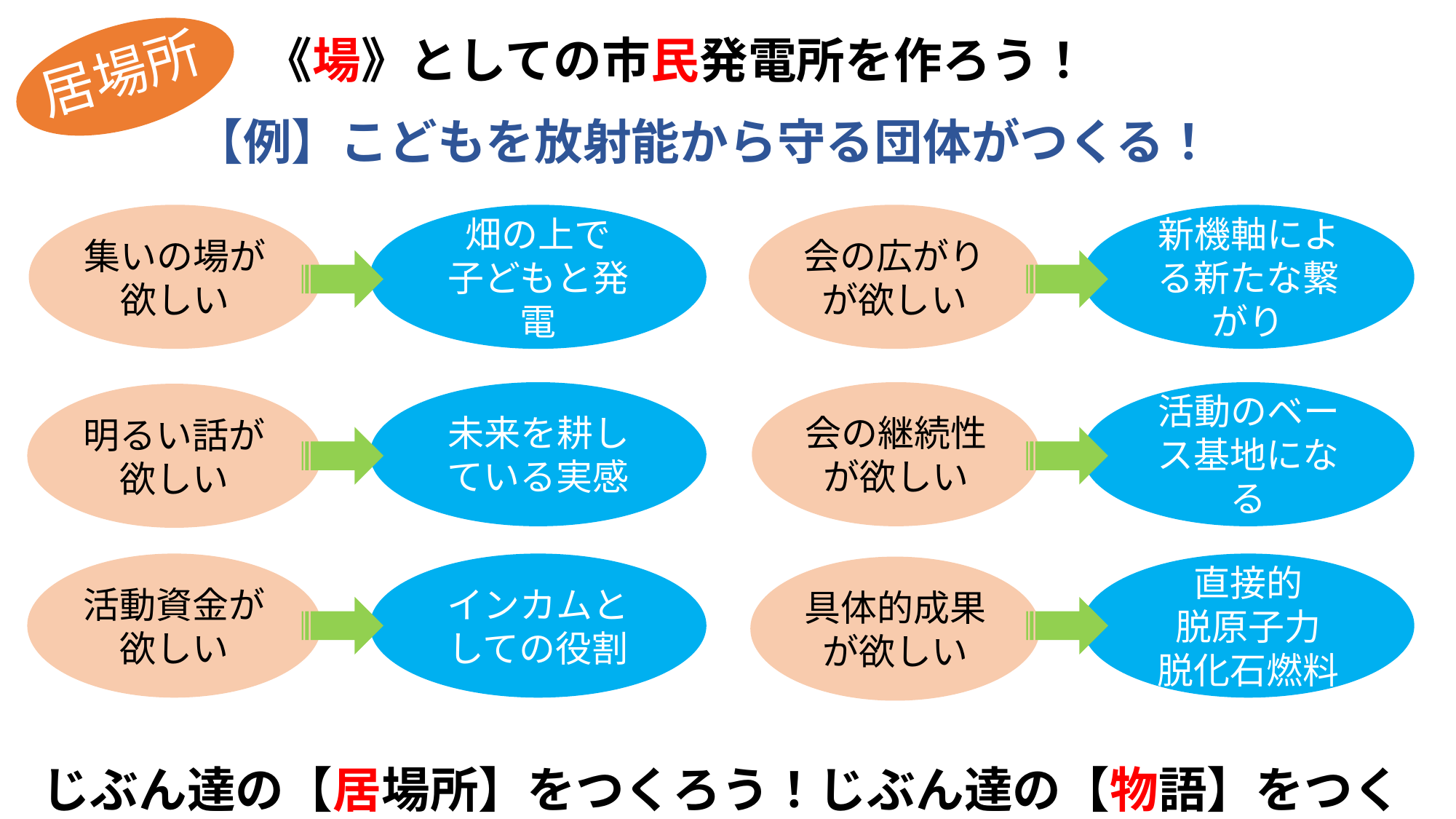

《場》としての市民発電所を作ろう！

居場所
【例】こどもを放射能から守る団体がつくる！
集いの場が
欲しい
畑の上で
子どもと発電
会の広がりが欲しい
新機軸による新たな繋がり

未来を耕している実感
会の継続性が欲しい
活動のベース基地になる
明るい話が
欲しい

活動資金が
欲しい
インカムとしての役割
直接的
脱原子力
脱化石燃料
具体的成果が欲しい

じぶん達の【居場所】をつくろう！じぶん達の【物語】をつくろう！